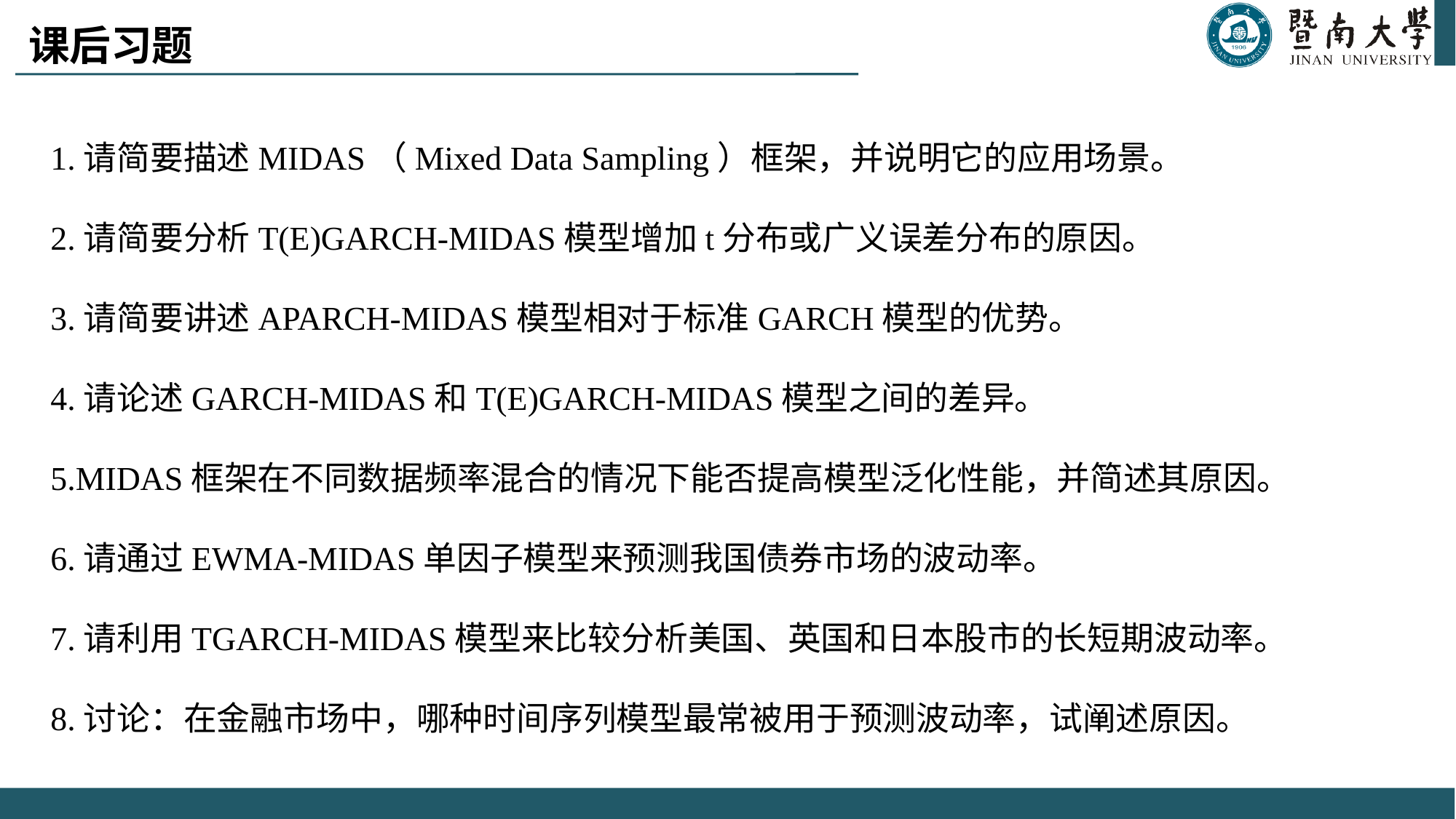

课后习题
1.请简要描述MIDAS（Mixed Data Sampling）框架，并说明它的应用场景。
2.请简要分析T(E)GARCH-MIDAS模型增加t分布或广义误差分布的原因。
3.请简要讲述APARCH-MIDAS模型相对于标准GARCH模型的优势。
4.请论述GARCH-MIDAS和T(E)GARCH-MIDAS模型之间的差异。
5.MIDAS框架在不同数据频率混合的情况下能否提高模型泛化性能，并简述其原因。
6.请通过EWMA-MIDAS单因子模型来预测我国债券市场的波动率。
7.请利用TGARCH-MIDAS模型来比较分析美国、英国和日本股市的长短期波动率。
8.讨论：在金融市场中，哪种时间序列模型最常被用于预测波动率，试阐述原因。